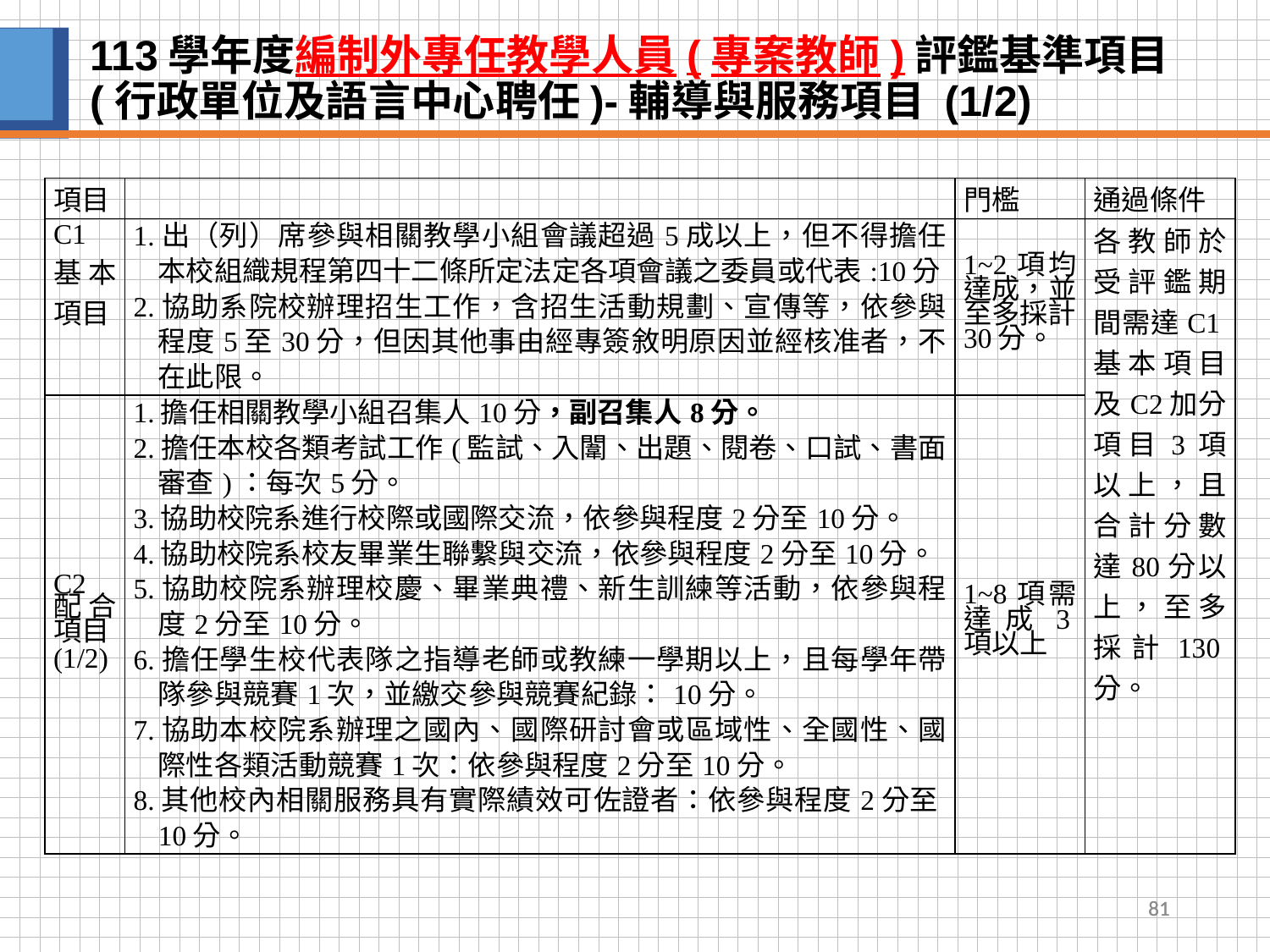

# 113學年度編制外專任教學人員(專案教師)評鑑基準項目(行政單位及語言中心聘任)-輔導與服務項目 (1/2)
| 項目 |  | 門檻 | 通過條件 |
| --- | --- | --- | --- |
| C1基本項目 | 1.出（列）席參與相關教學小組會議超過5成以上，但不得擔任本校組織規程第四十二條所定法定各項會議之委員或代表:10分 2.協助系院校辦理招生工作，含招生活動規劃、宣傳等，依參與程度5至30分，但因其他事由經專簽敘明原因並經核准者，不在此限。 | 1~2項均達成，並至多採計30分。 | 各教師於受評鑑期間需達C1基本項目及C2加分項目3項以上，且合計分數達80分以上，至多採計130分。 |
| C2配合項目 (1/2) | 1.擔任相關教學小組召集人10分，副召集人8分。 2.擔任本校各類考試工作(監試、入闈、出題、閱卷、口試、書面審查)：每次5分。 3.協助校院系進行校際或國際交流，依參與程度2分至10分。 4.協助校院系校友畢業生聯繫與交流，依參與程度2分至10分。 5.協助校院系辦理校慶、畢業典禮、新生訓練等活動，依參與程度2分至10分。 6.擔任學生校代表隊之指導老師或教練一學期以上，且每學年帶隊參與競賽1次，並繳交參與競賽紀錄：10分。 7.協助本校院系辦理之國內、國際研討會或區域性、全國性、國際性各類活動競賽1次：依參與程度2分至10分。 8.其他校內相關服務具有實際績效可佐證者：依參與程度2分至10分。 | 1~8項需達成3項以上 |  |
81